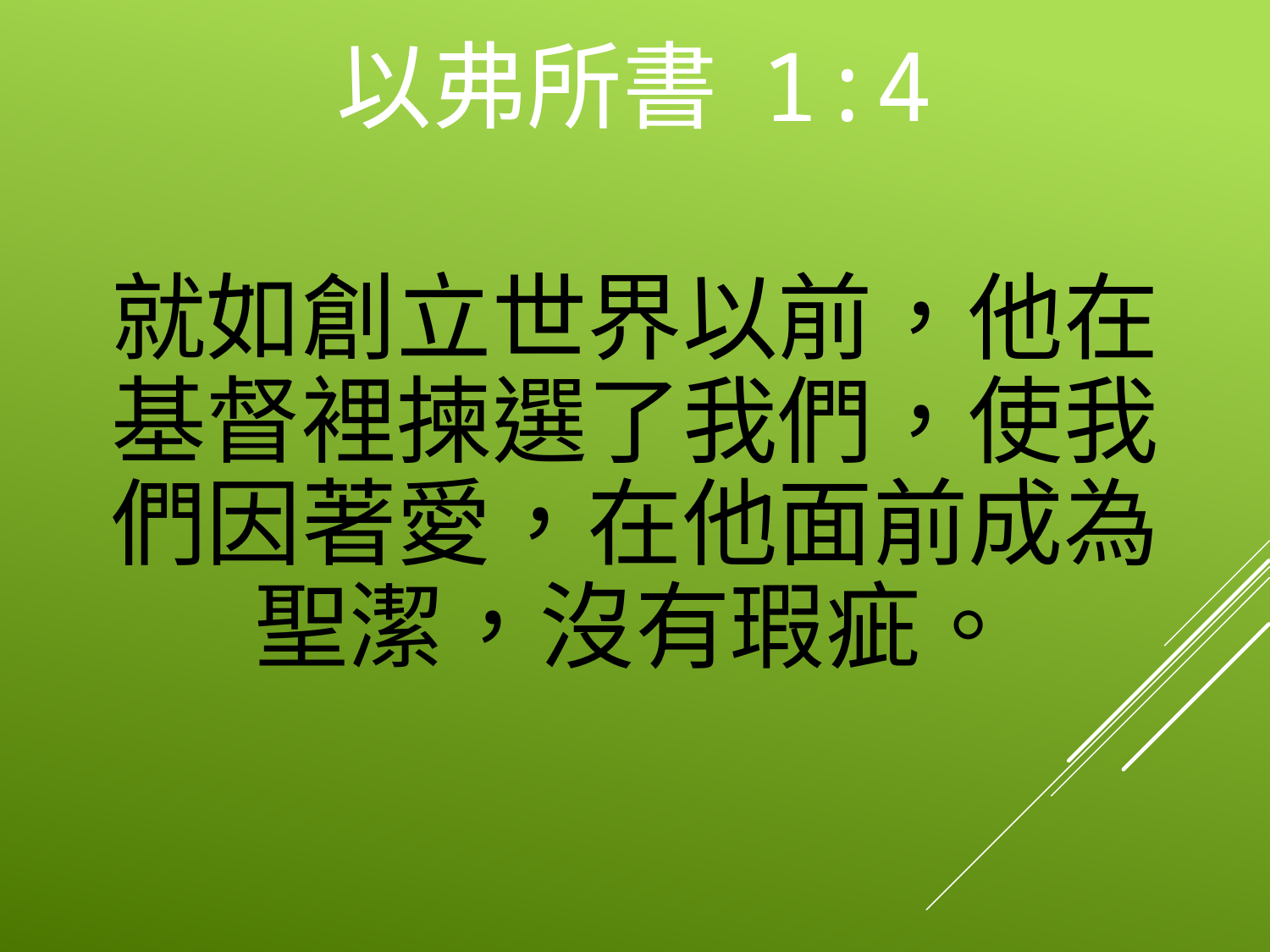

# 以弗所書 1:4
就如創立世界以前，他在基督裡揀選了我們，使我們因著愛，在他面前成為聖潔，沒有瑕疵。